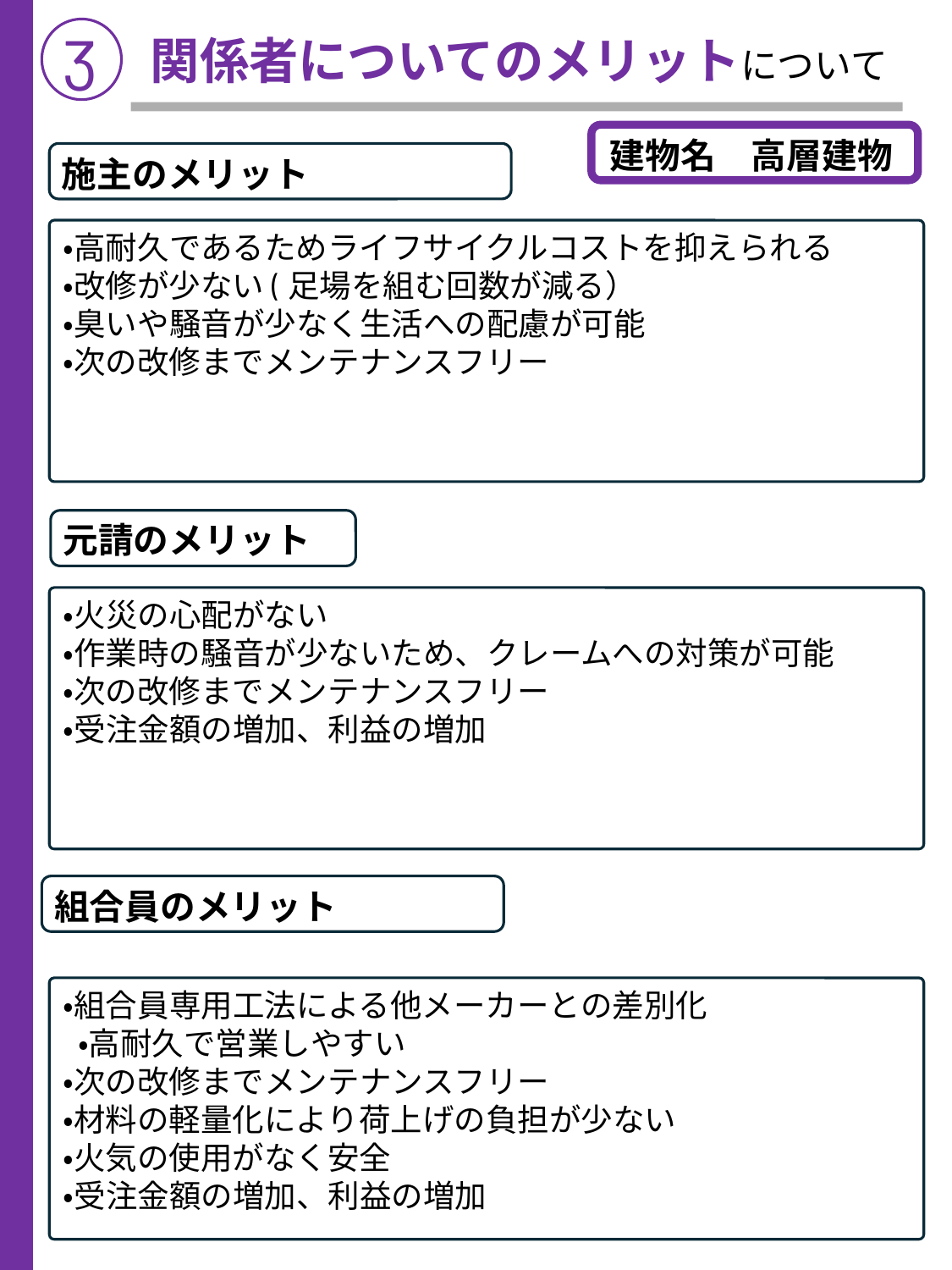

3

関係者についてのメリットについて

建物名　高層建物

施主のメリット
・高耐久であるためライフサイクルコストを抑えられる
・改修が少ない(足場を組む回数が減る）
・臭いや騒音が少なく生活への配慮が可能
・次の改修までメンテナンスフリー

元請のメリット
・火災の心配がない
・作業時の騒音が少ないため、クレームへの対策が可能
・次の改修までメンテナンスフリー
・受注金額の増加、利益の増加

組合員のメリット
・組合員専用工法による他メーカーとの差別化
 ・高耐久で営業しやすい
・次の改修までメンテナンスフリー
・材料の軽量化により荷上げの負担が少ない
・火気の使用がなく安全
・受注金額の増加、利益の増加